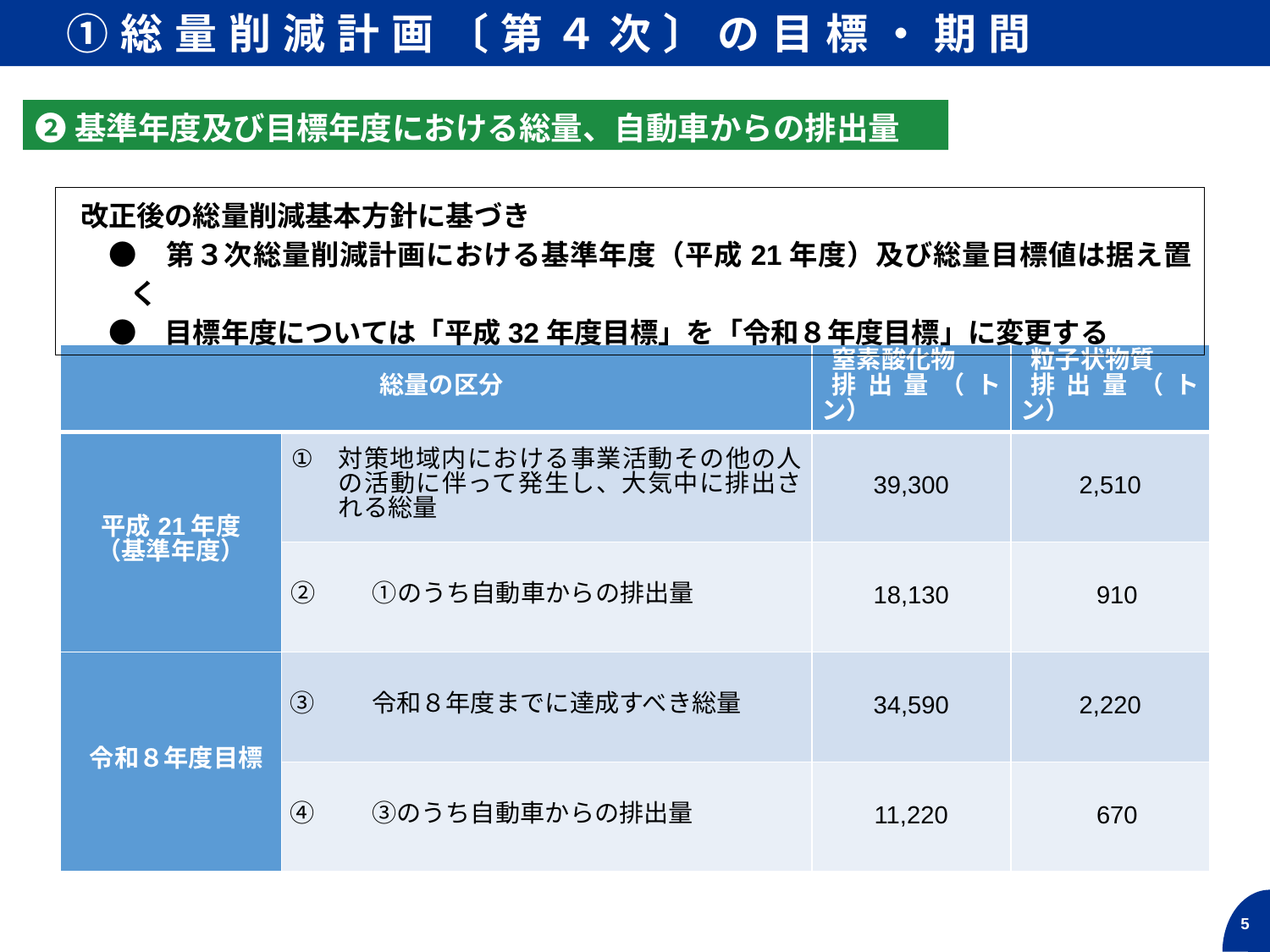

①総量削減計画〔第４次〕の目標・期間
❷基準年度及び目標年度における総量、自動車からの排出量
改正後の総量削減基本方針に基づき
　●　第３次総量削減計画における基準年度（平成21年度）及び総量目標値は据え置く
　●　目標年度については「平成32年度目標」を「令和８年度目標」に変更する
| 総量の区分 |  | 窒素酸化物 排出量（トン） | 粒子状物質 排出量（トン） |
| --- | --- | --- | --- |
| 平成21年度 （基準年度） | 対策地域内における事業活動その他の人の活動に伴って発生し、大気中に排出される総量 | 39,300 | 2,510 |
|  | ②　　①のうち自動車からの排出量 | 18,130 | 910 |
| 令和８年度目標 | ③　　令和８年度までに達成すべき総量 | 34,590 | 2,220 |
|  | ④　　③のうち自動車からの排出量 | 11,220 | 670 |